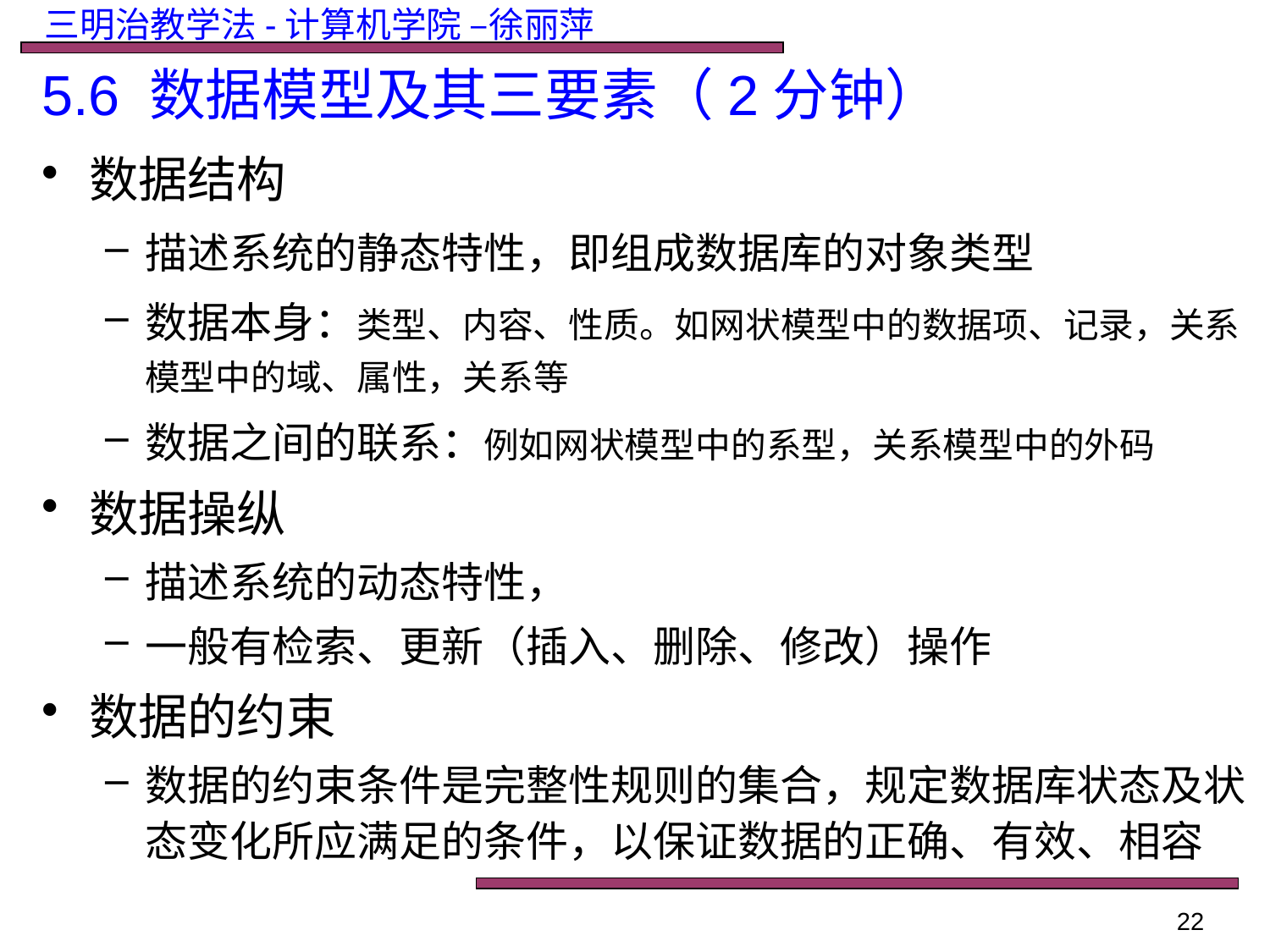

5.6 数据模型及其三要素（2分钟）
数据结构
描述系统的静态特性，即组成数据库的对象类型
数据本身：类型、内容、性质。如网状模型中的数据项、记录，关系模型中的域、属性，关系等
数据之间的联系：例如网状模型中的系型，关系模型中的外码
数据操纵
描述系统的动态特性，
一般有检索、更新（插入、删除、修改）操作
数据的约束
数据的约束条件是完整性规则的集合，规定数据库状态及状态变化所应满足的条件，以保证数据的正确、有效、相容

22